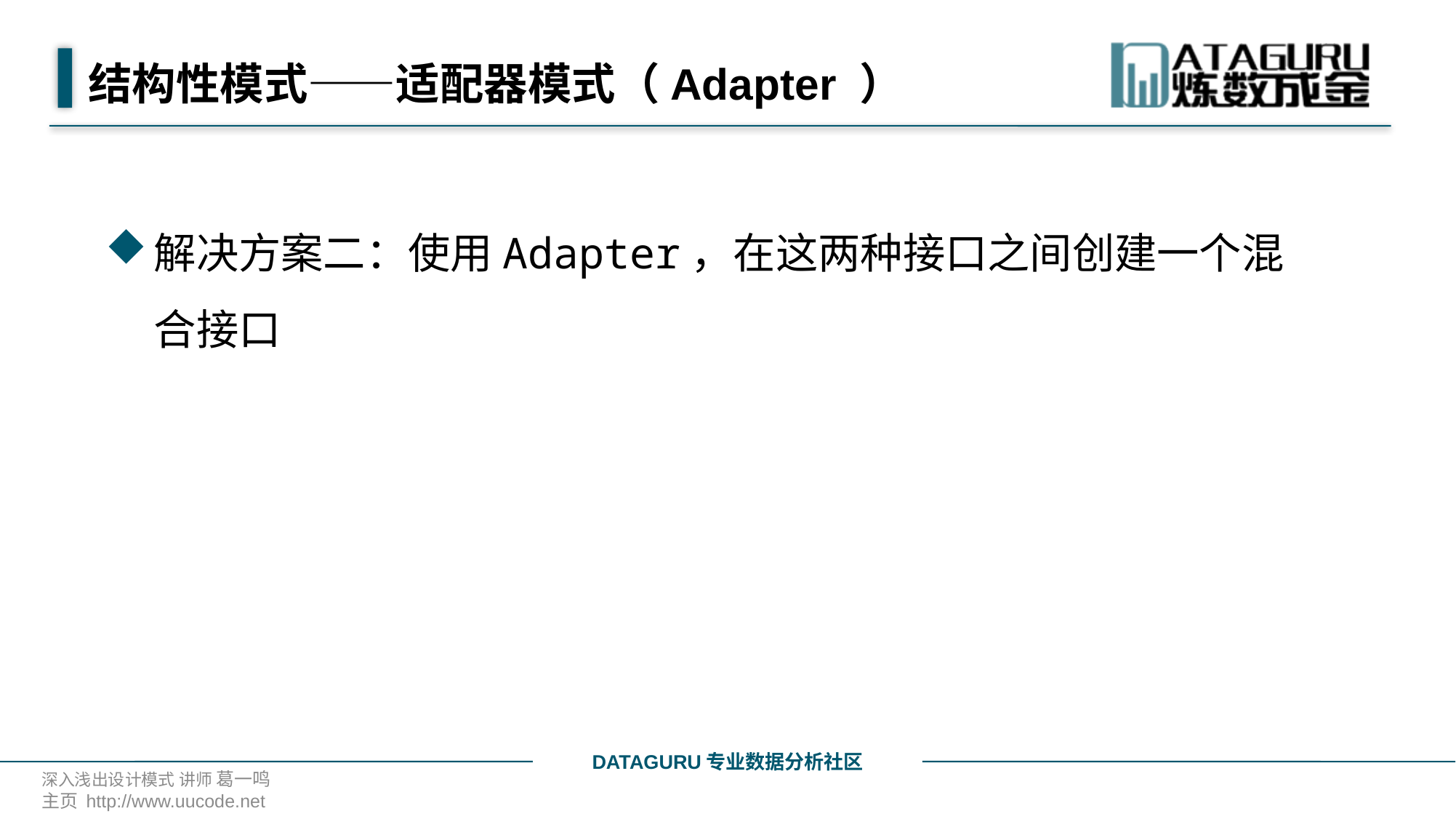

# 结构性模式——适配器模式（Adapter ）
解决方案二：使用Adapter，在这两种接口之间创建一个混合接口